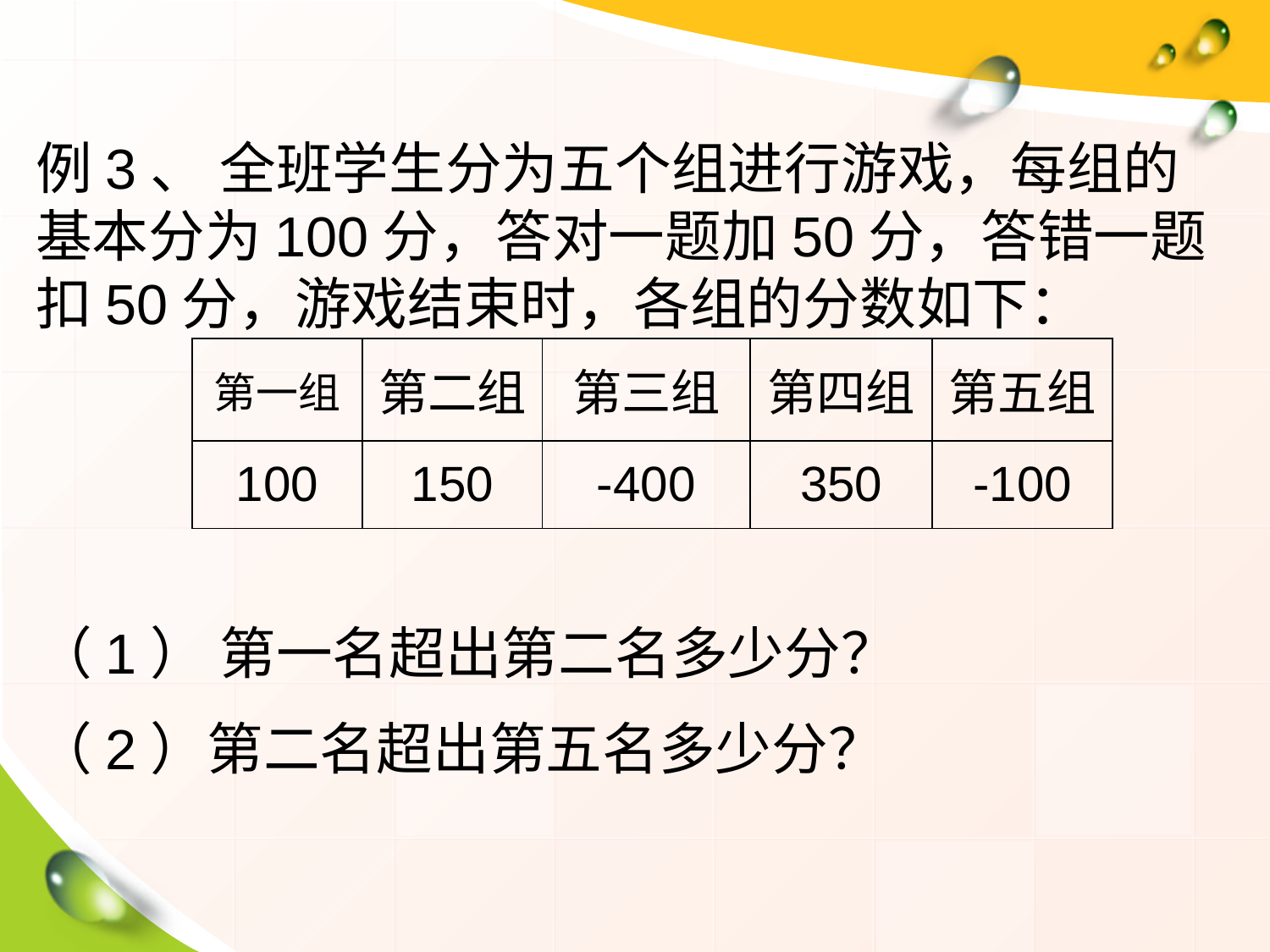

例3、 全班学生分为五个组进行游戏，每组的基本分为100分，答对一题加50分，答错一题扣50分，游戏结束时，各组的分数如下：
| 第一组 | 第二组 | 第三组 | 第四组 | 第五组 |
| --- | --- | --- | --- | --- |
| 100 | 150 | -400 | 350 | -100 |
（1） 第一名超出第二名多少分？
（2）第二名超出第五名多少分？